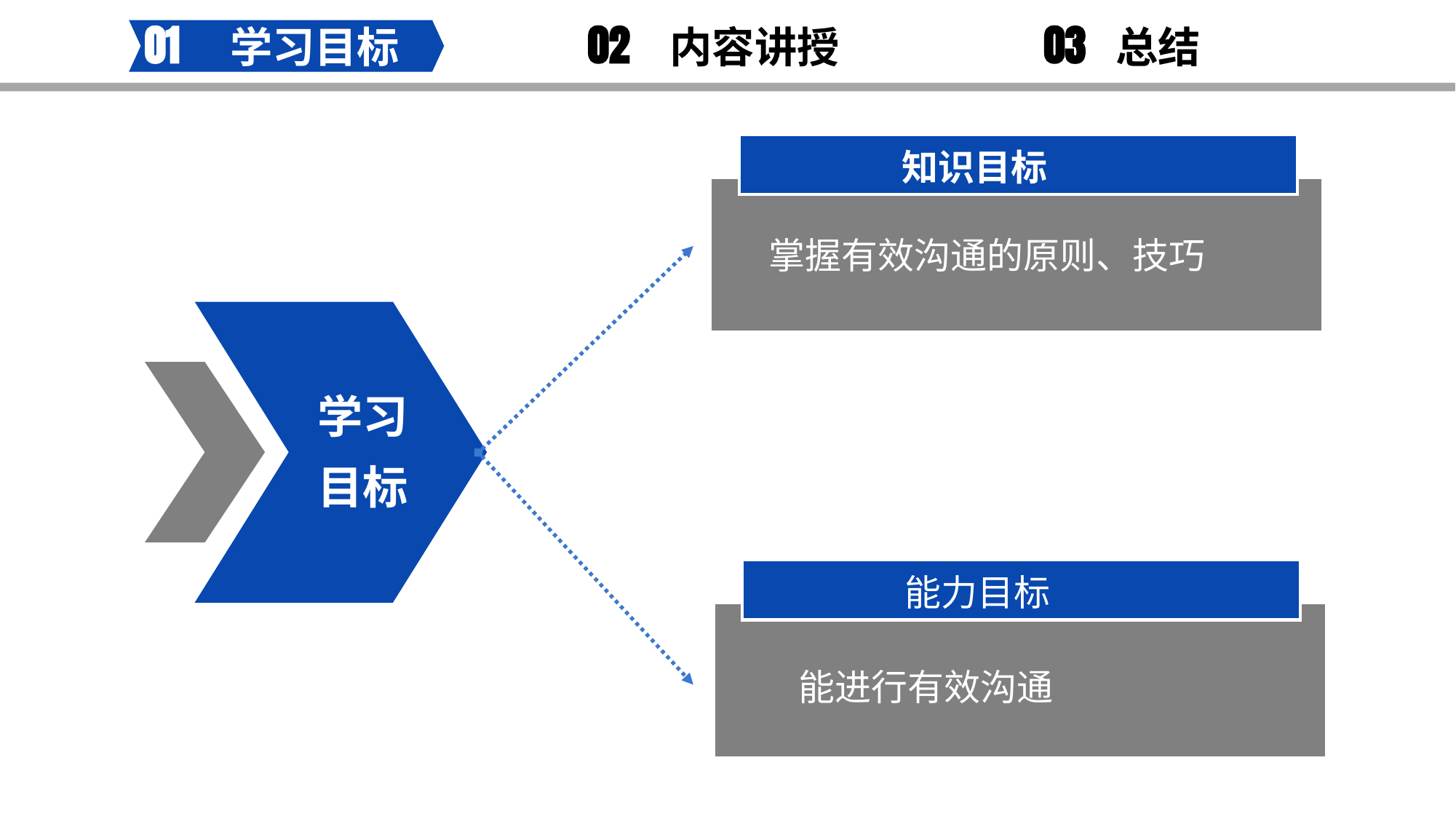

02   内容讲授
03  总结

01    学习目标

知识目标

掌握有效沟通的原则、技巧

学习目标

能力目标

能进行有效沟通